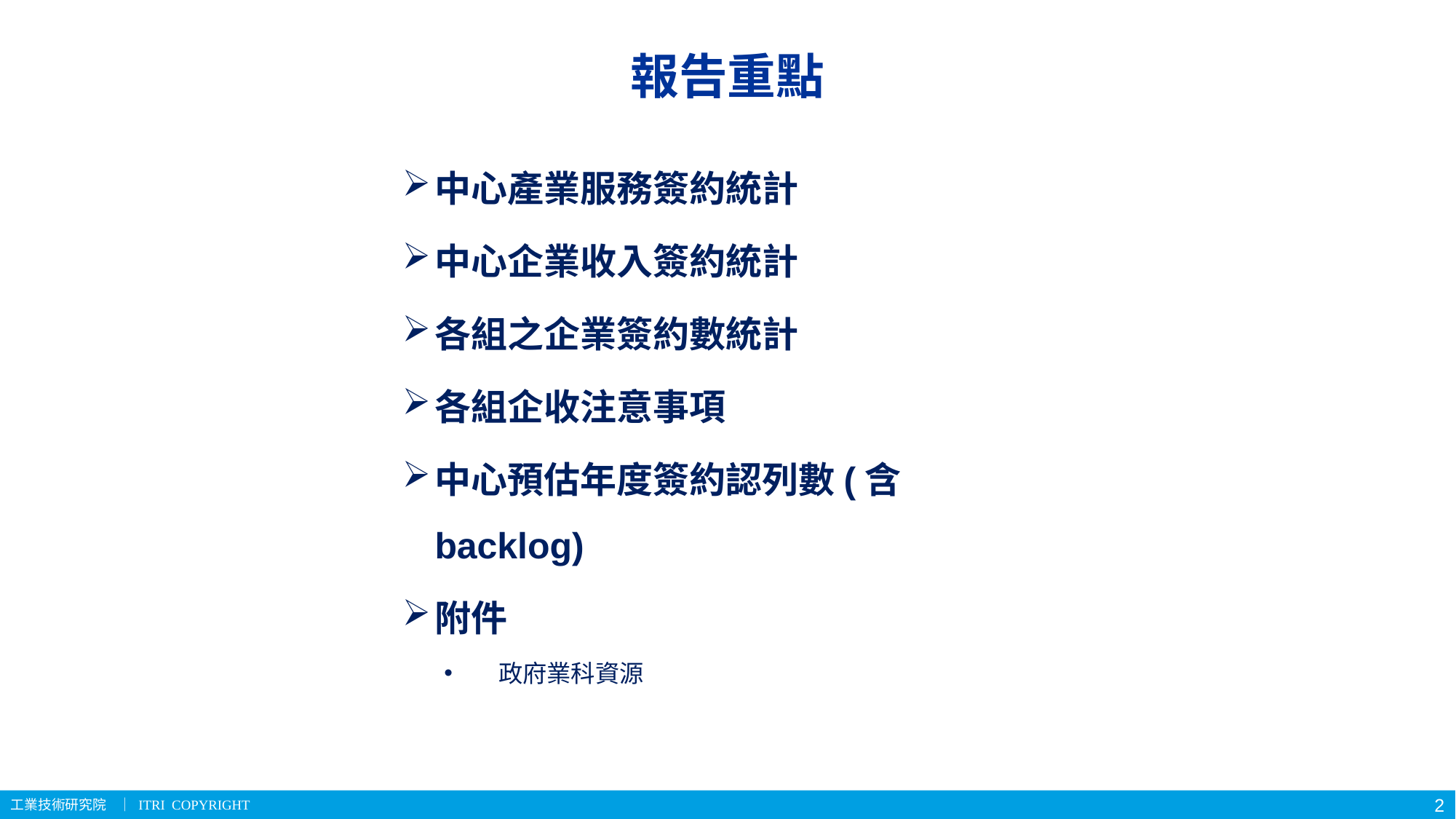

報告重點
中心產業服務簽約統計
中心企業收入簽約統計
各組之企業簽約數統計
各組企收注意事項
中心預估年度簽約認列數(含backlog)
附件
政府業科資源